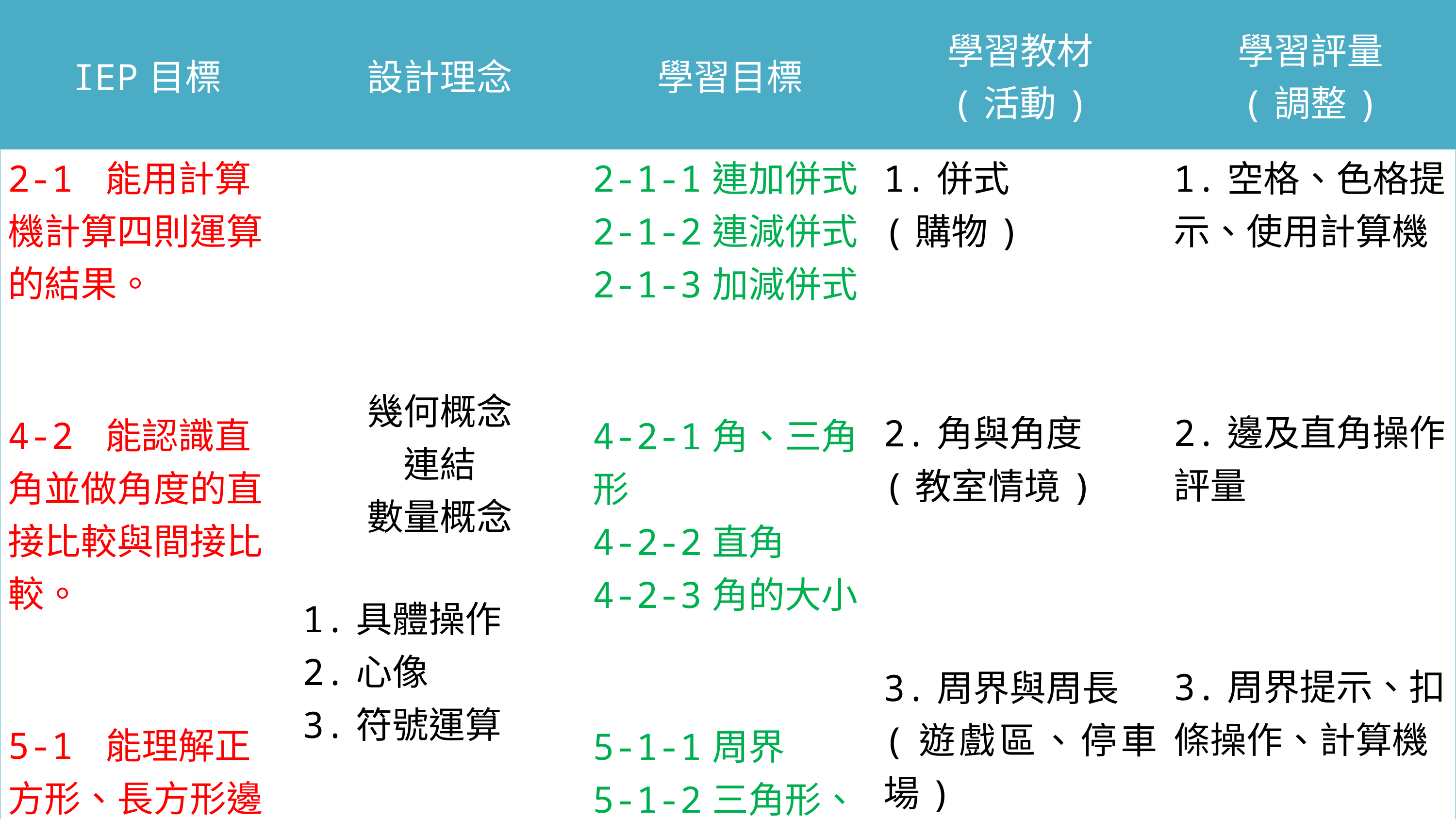

| IEP目標 | 設計理念 | 學習目標 | 學習教材 (活動) | 學習評量 (調整) |
| --- | --- | --- | --- | --- |
| 2-1 能用計算機計算四則運算的結果。 4-2 能認識直角並做角度的直接比較與間接比較。 5-1 能理解正方形、長方形邊與角的特徵。 | 幾何概念 連結 數量概念 1.具體操作 2.心像 3.符號運算 | 2-1-1連加併式 2-1-2連減併式 2-1-3加減併式 4-2-1角、三角形 4-2-2直角 4-2-3角的大小 5-1-1周界 5-1-2三角形、正方形、長方形邊、角特徵 5-1-3周長 | 1.併式 (購物) 2.角與角度 (教室情境) 3.周界與周長 (遊戲區、停車場) | 1.空格、色格提示、使用計算機 2.邊及直角操作評量 3.周界提示、扣條操作、計算機 |